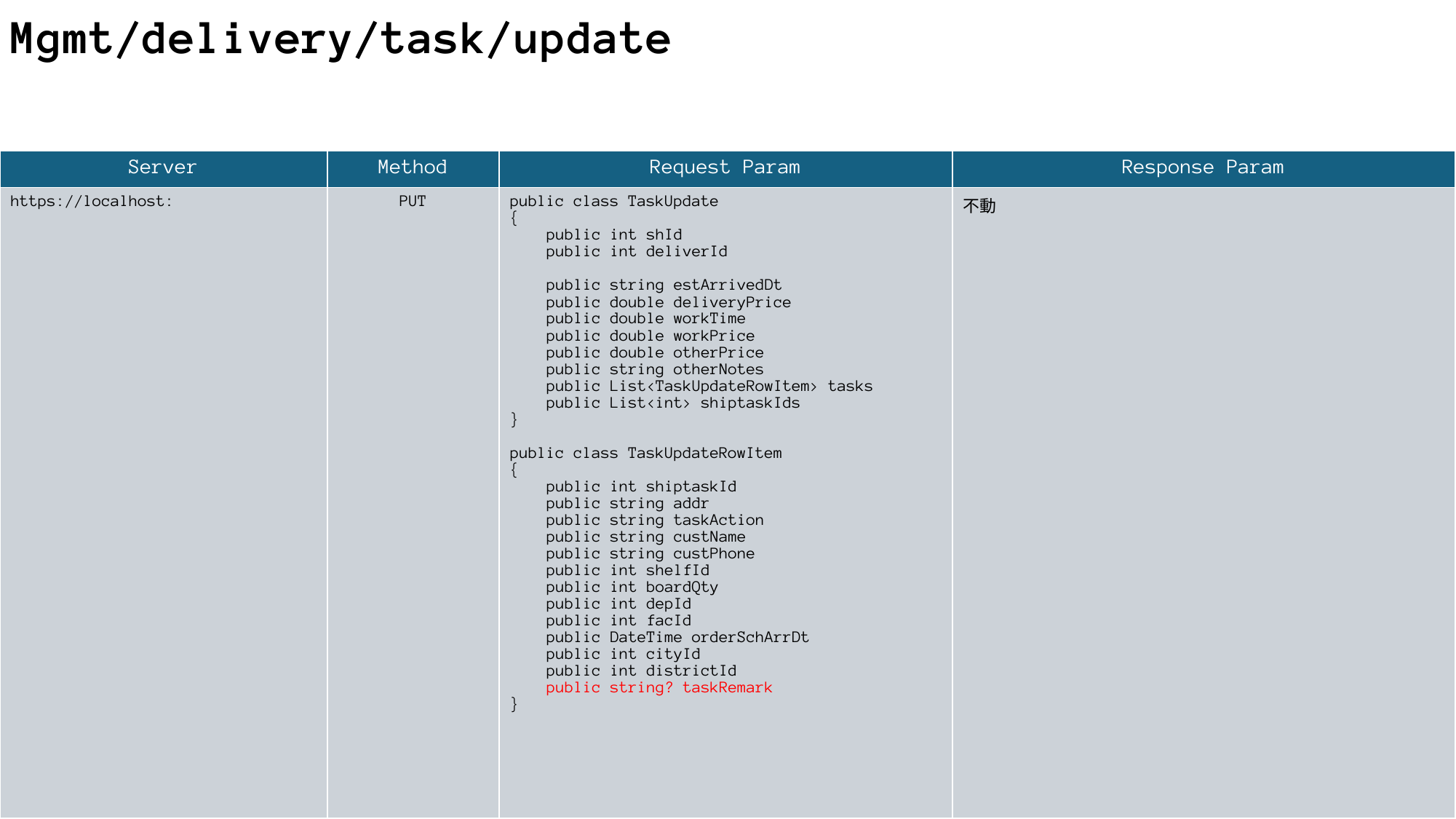

Mgmt/delivery/task/update
| Server | Method | Request Param | Response Param |
| --- | --- | --- | --- |
| https://localhost: | PUT | public class TaskUpdate { public int shId public int deliverId public string estArrivedDt public double deliveryPrice public double workTime public double workPrice public double otherPrice public string otherNotes public List<TaskUpdateRowItem> tasks public List<int> shiptaskIds } public class TaskUpdateRowItem { public int shiptaskId public string addr public string taskAction public string custName public string custPhone public int shelfId public int boardQty public int depId public int facId public DateTime orderSchArrDt public int cityId public int districtId public string? taskRemark } | 不動 |